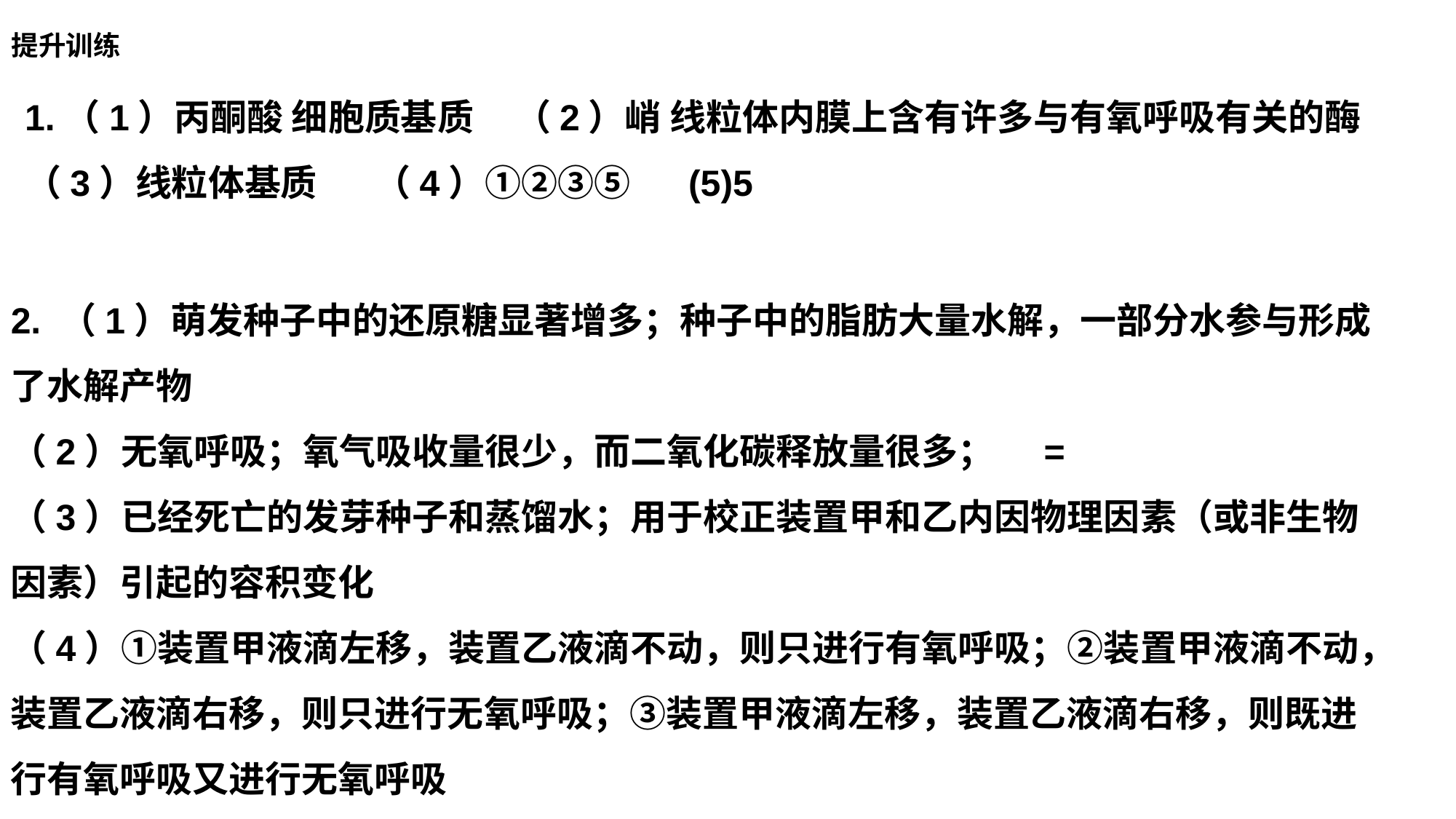

提升训练
1.（1）丙酮酸 细胞质基质     （2）峭 线粒体内膜上含有许多与有氧呼吸有关的酶
（3）线粒体基质       （4）①②③⑤      (5)5
2. （1）萌发种子中的还原糖显著增多；种子中的脂肪大量水解，一部分水参与形成了水解产物
（2）无氧呼吸；氧气吸收量很少，而二氧化碳释放量很多；     =
（3）已经死亡的发芽种子和蒸馏水；用于校正装置甲和乙内因物理因素（或非生物因素）引起的容积变化
（4）①装置甲液滴左移，装置乙液滴不动，则只进行有氧呼吸；②装置甲液滴不动，装置乙液滴右移，则只进行无氧呼吸；③装置甲液滴左移，装置乙液滴右移，则既进行有氧呼吸又进行无氧呼吸